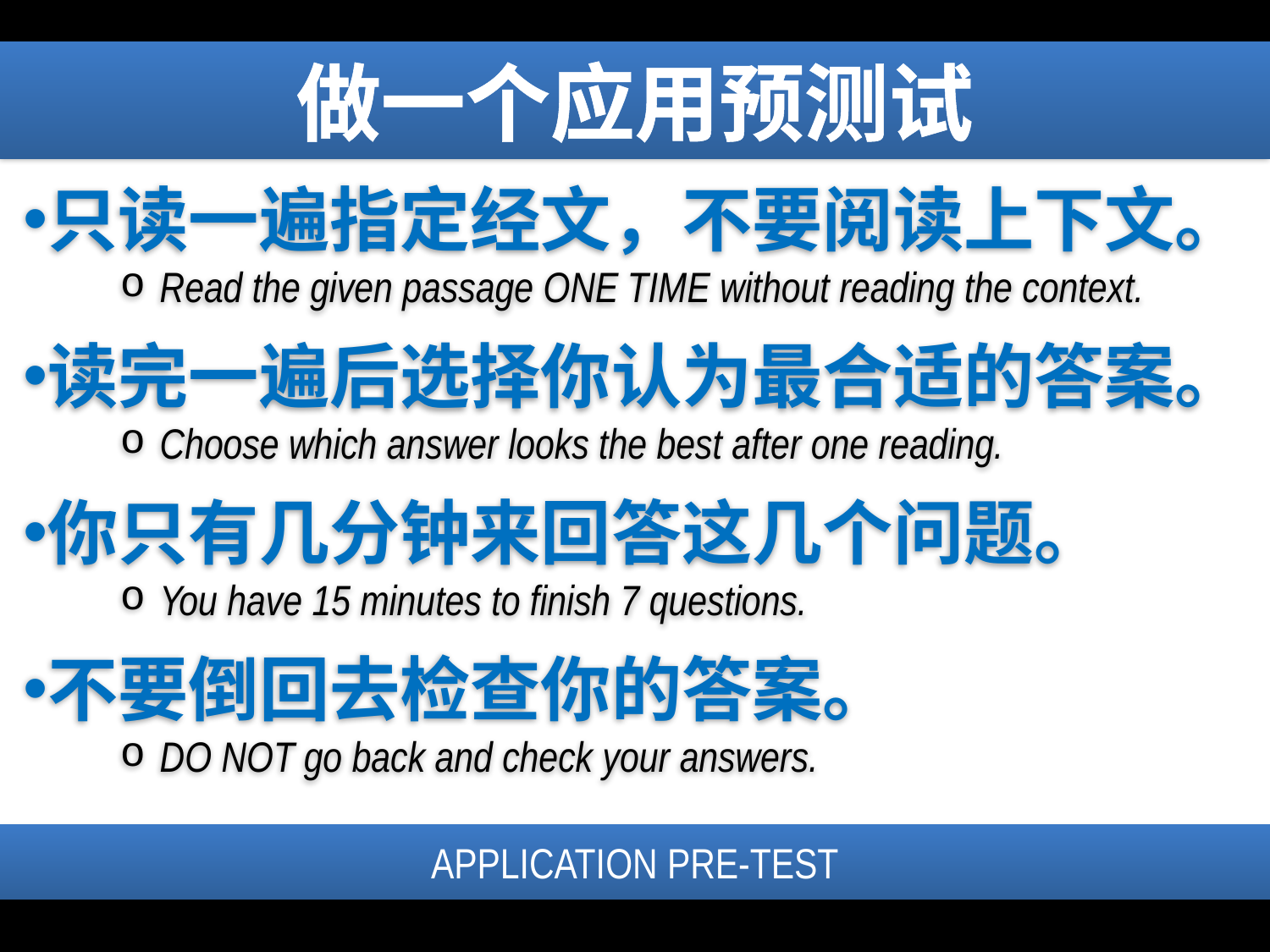

做一个应用预测试
只读一遍指定经文，不要阅读上下文。
 Read the given passage ONE TIME without reading the context.

读完一遍后选择你认为最合适的答案。
 Choose which answer looks the best after one reading.

你只有几分钟来回答这几个问题。
 You have 15 minutes to finish 7 questions.

不要倒回去检查你的答案。
 DO NOT go back and check your answers.
APPLICATION PRE-TEST